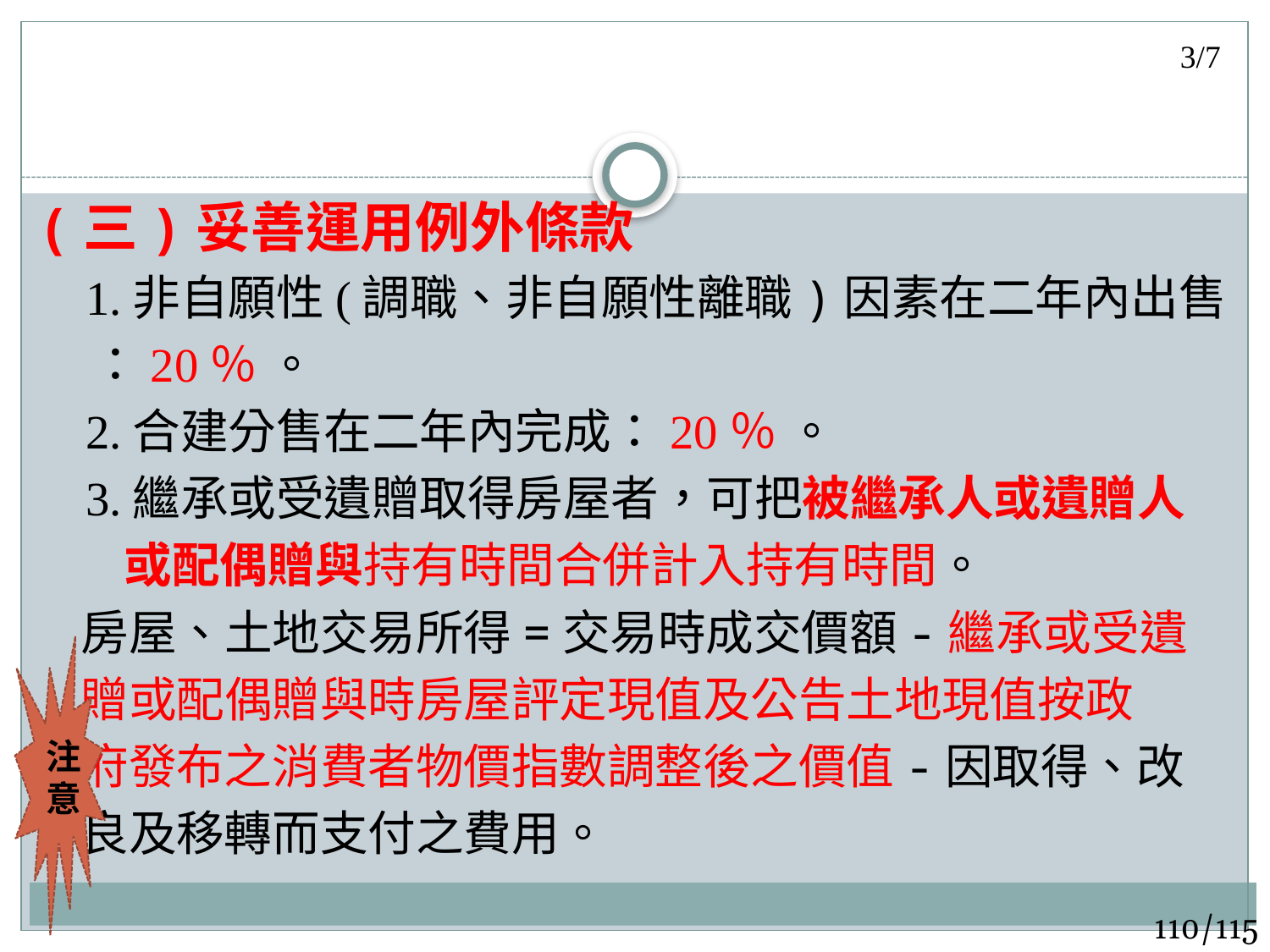

3/7
(三)妥善運用例外條款
    1.非自願性(調職、非自願性離職)因素在二年內出售
    ：20％ 。
    2.合建分售在二年內完成：20％ 。
    3.繼承或受遺贈取得房屋者，可把被繼承人或遺贈人
       或配偶贈與持有時間合併計入持有時間。
   房屋、土地交易所得=交易時成交價額-繼承或受遺
   贈或配偶贈與時房屋評定現值及公告土地現值按政
   府發布之消費者物價指數調整後之價值-因取得、改
   良及移轉而支付之費用。

注意